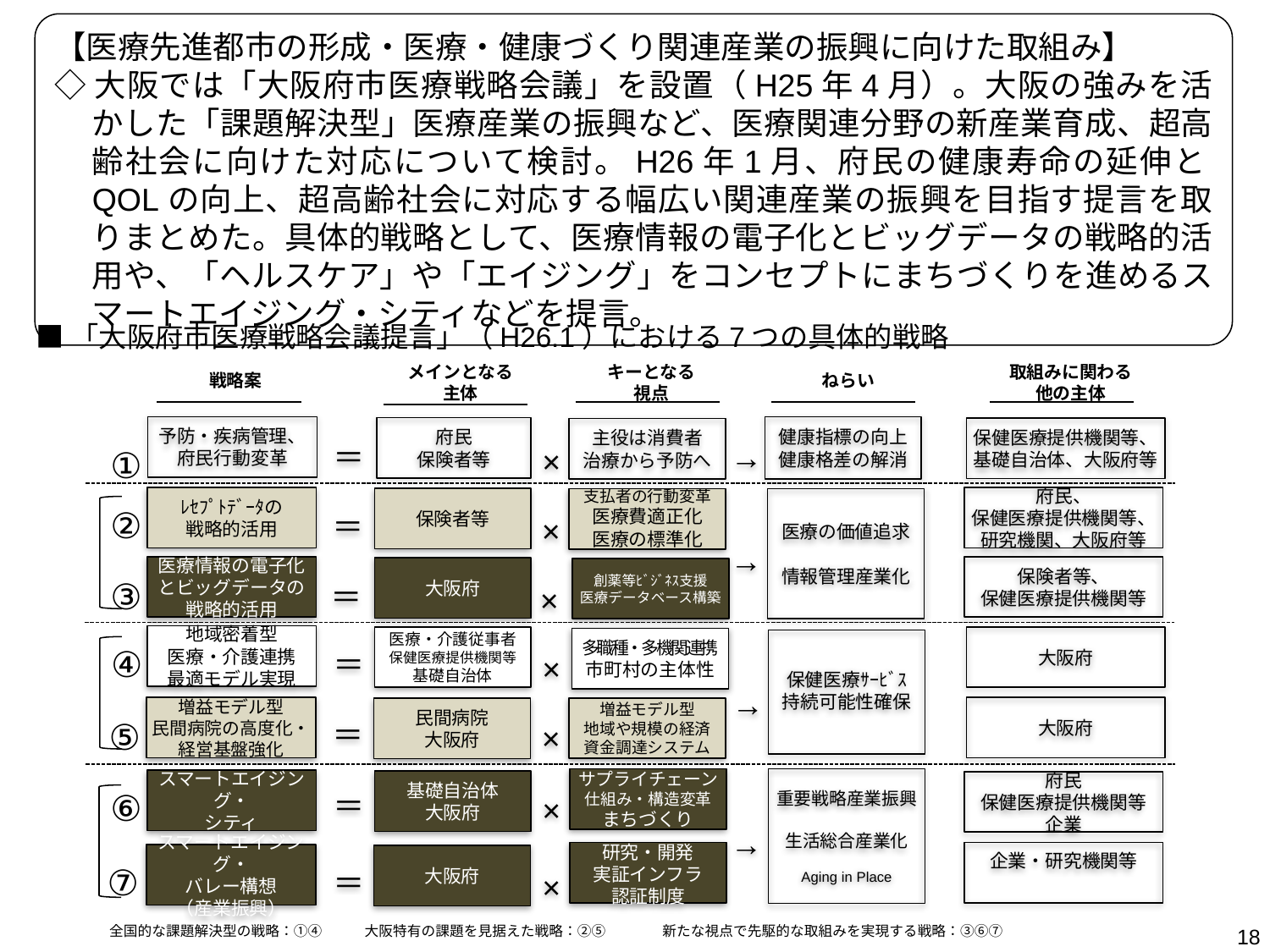

【医療先進都市の形成・医療・健康づくり関連産業の振興に向けた取組み】
◇大阪では「大阪府市医療戦略会議」を設置（H25年4月）。大阪の強みを活かした「課題解決型」医療産業の振興など、医療関連分野の新産業育成、超高齢社会に向けた対応について検討。H26年1月、府民の健康寿命の延伸とQOLの向上、超高齢社会に対応する幅広い関連産業の振興を目指す提言を取りまとめた。具体的戦略として、医療情報の電子化とビッグデータの戦略的活用や、「ヘルスケア」や「エイジング」をコンセプトにまちづくりを進めるスマートエイジング・シティなどを提言。
■「大阪府市医療戦略会議提言」（H26.1）における7つの具体的戦略
メインとなる
主体
キーとなる
視点
取組みに関わる
他の主体
戦略案
ねらい
予防・疾病管理、府民行動変革
健康指標の向上
健康格差の解消
府民
保険者等
保健医療提供機関等、
基礎自治体、大阪府等
主役は消費者
治療から予防へ
＝
→
×
①
府民、
保健医療提供機関等、
研究機関、大阪府等
ﾚｾﾌﾟﾄﾃﾞｰﾀの
戦略的活用
保険者等

支払者の行動変革
医療費適正化
医療の標準化

医療の価値追求

情報管理産業化

②
＝
×
→
保険者等、
保健医療提供機関等
医療情報の電子化とビッグデータの
戦略的活用
大阪府
創薬等ﾋﾞｼﾞﾈｽ支援
医療データベース構築
③
＝
×
地域密着型
医療・介護連携
最適モデル実現
医療・介護従事者
保健医療提供機関等
基礎自治体
大阪府
多職種・多機関連携
市町村の主体性

保健医療ｻｰﾋﾞｽ
持続可能性確保

④

＝
×
→
増益モデル型
民間病院の高度化・
経営基盤強化
大阪府
増益モデル型
地域や規模の経済
資金調達システム
民間病院
大阪府
⑤
＝
×
サプライチェーン
仕組み・構造変革
まちづくり
重要戦略産業振興

生活総合産業化

Aging in Place
スマートエイジング・
シティ
基礎自治体
大阪府
府民
保健医療提供機関等
企業
⑥
＝
×

→
企業・研究機関等

研究・開発
実証インフラ
認証制度

スマートエイジング・
バレー構想
（産業振興）
大阪府
⑦
＝
×
全国的な課題解決型の戦略：①④　　　大阪特有の課題を見据えた戦略：②⑤　　　　新たな視点で先駆的な取組みを実現する戦略：③⑥⑦
18